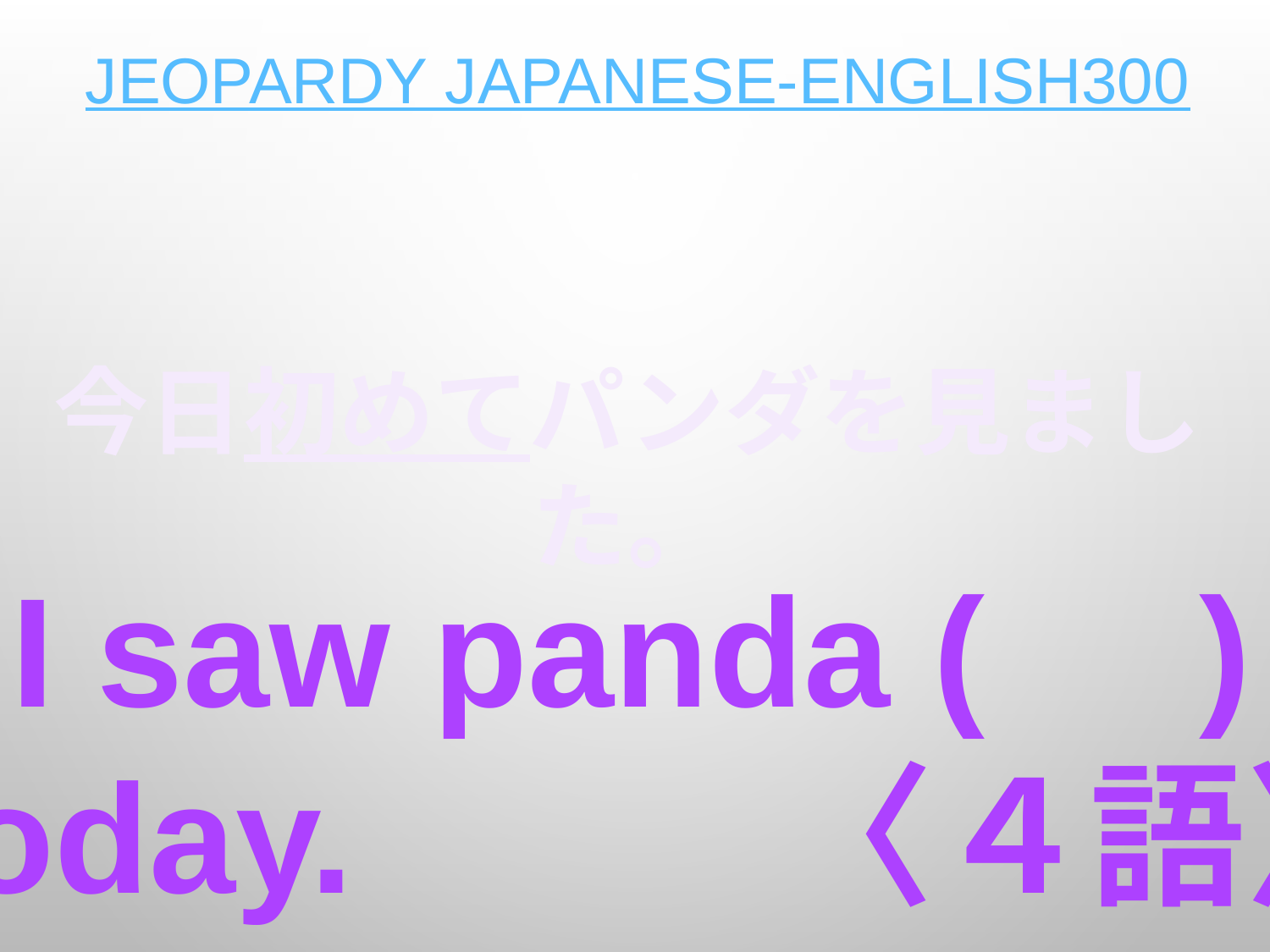

# Jeopardy Japanese-English300
今日初めてパンダを見ました。
I saw panda (     )
 today.         〈４語〉